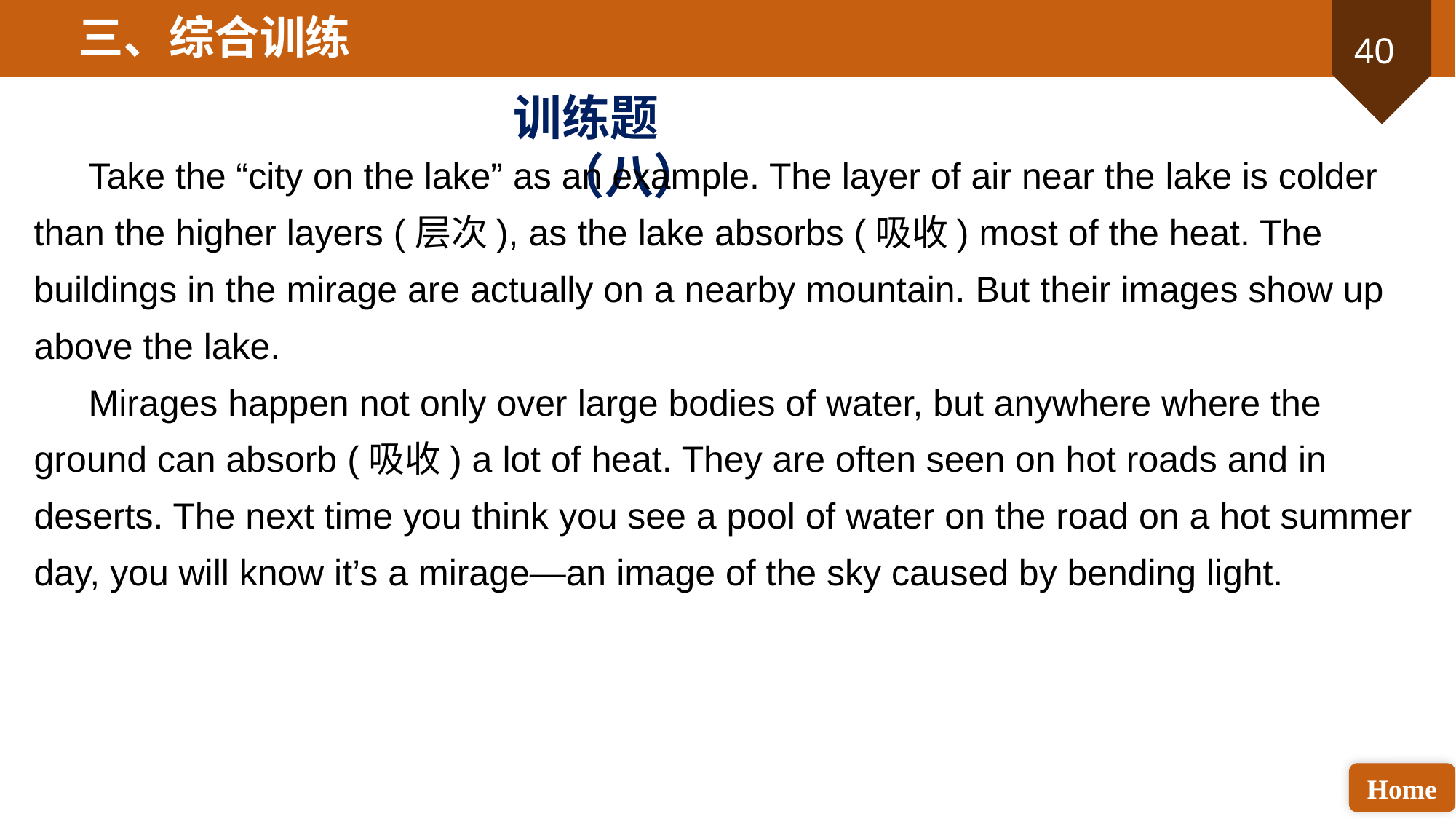

三、综合训练
训练题（八）
Take the “city on the lake” as an example. The layer of air near the lake is colder than the higher layers (层次), as the lake absorbs (吸收) most of the heat. The buildings in the mirage are actually on a nearby mountain. But their images show up above the lake.
Mirages happen not only over large bodies of water, but anywhere where the ground can absorb (吸收) a lot of heat. They are often seen on hot roads and in deserts. The next time you think you see a pool of water on the road on a hot summer day, you will know it’s a mirage—an image of the sky caused by bending light.